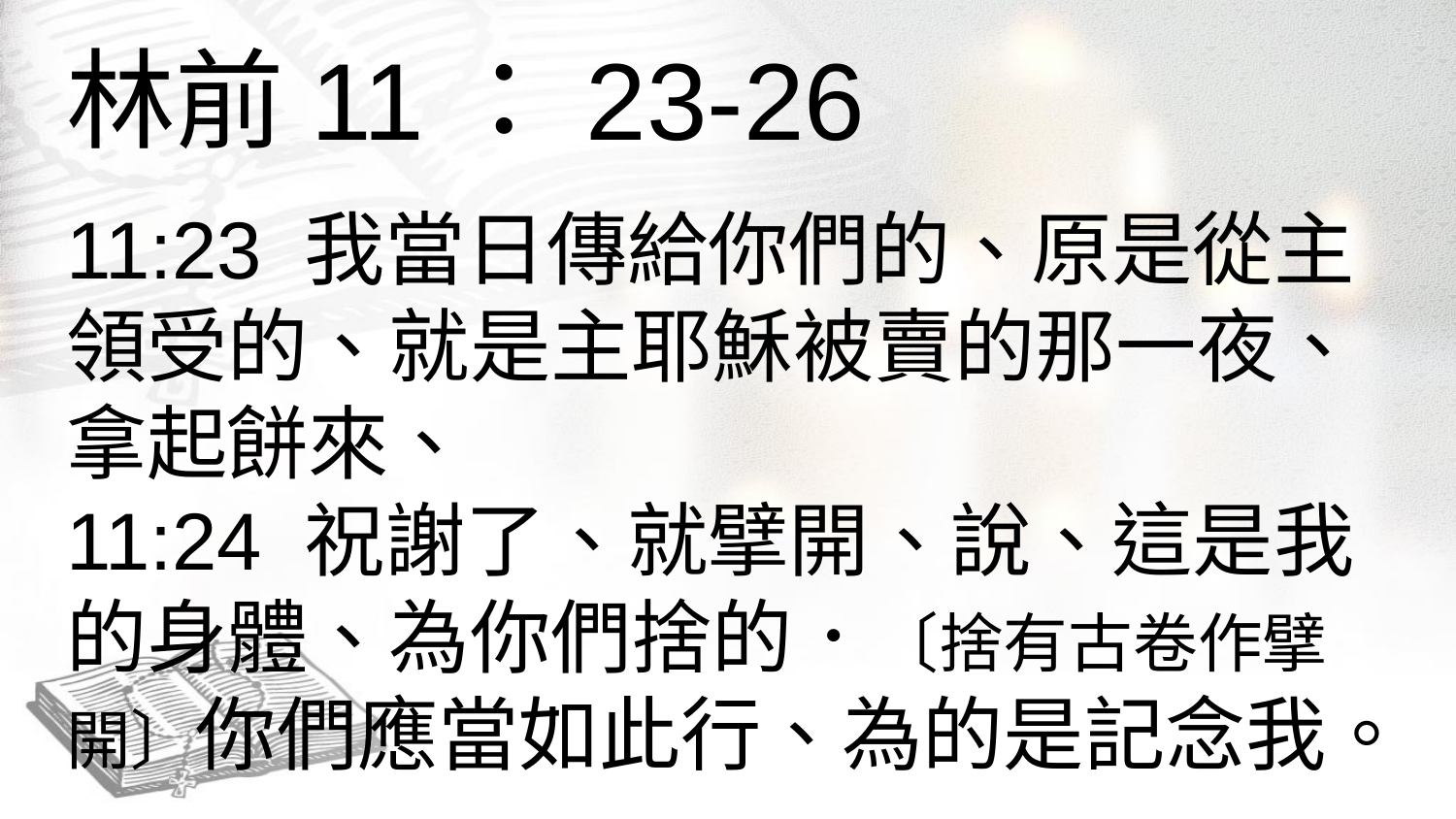

# 林前11：23-26
11:23 我當日傳給你們的、原是從主領受的、就是主耶穌被賣的那一夜、拿起餅來、 
11:24 祝謝了、就擘開、說、這是我的身體、為你們捨的．〔捨有古卷作擘開〕你們應當如此行、為的是記念我。